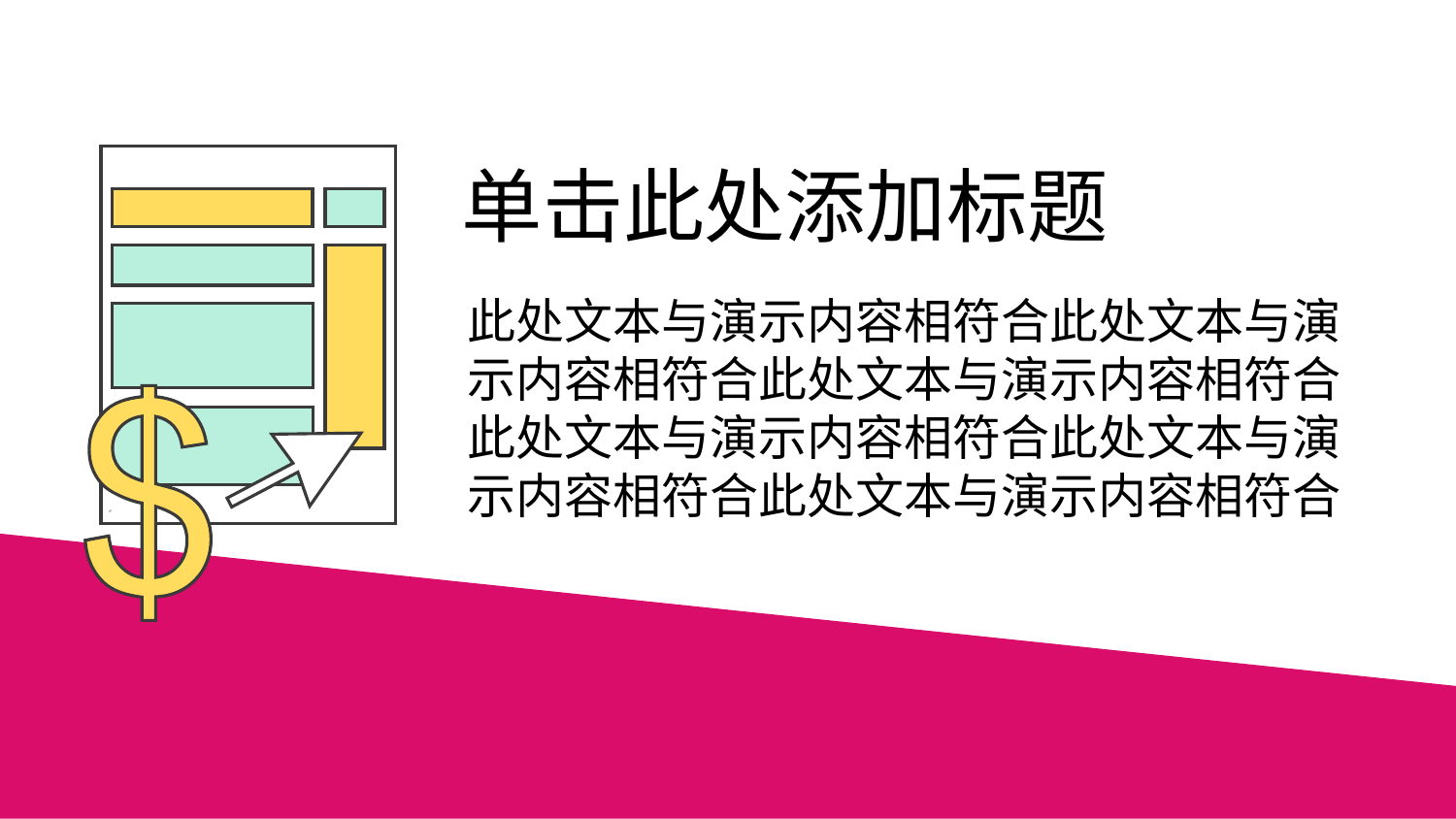

# 单击此处添加标题
此处文本与演示内容相符合此处文本与演示内容相符合此处文本与演示内容相符合此处文本与演示内容相符合此处文本与演示内容相符合此处文本与演示内容相符合